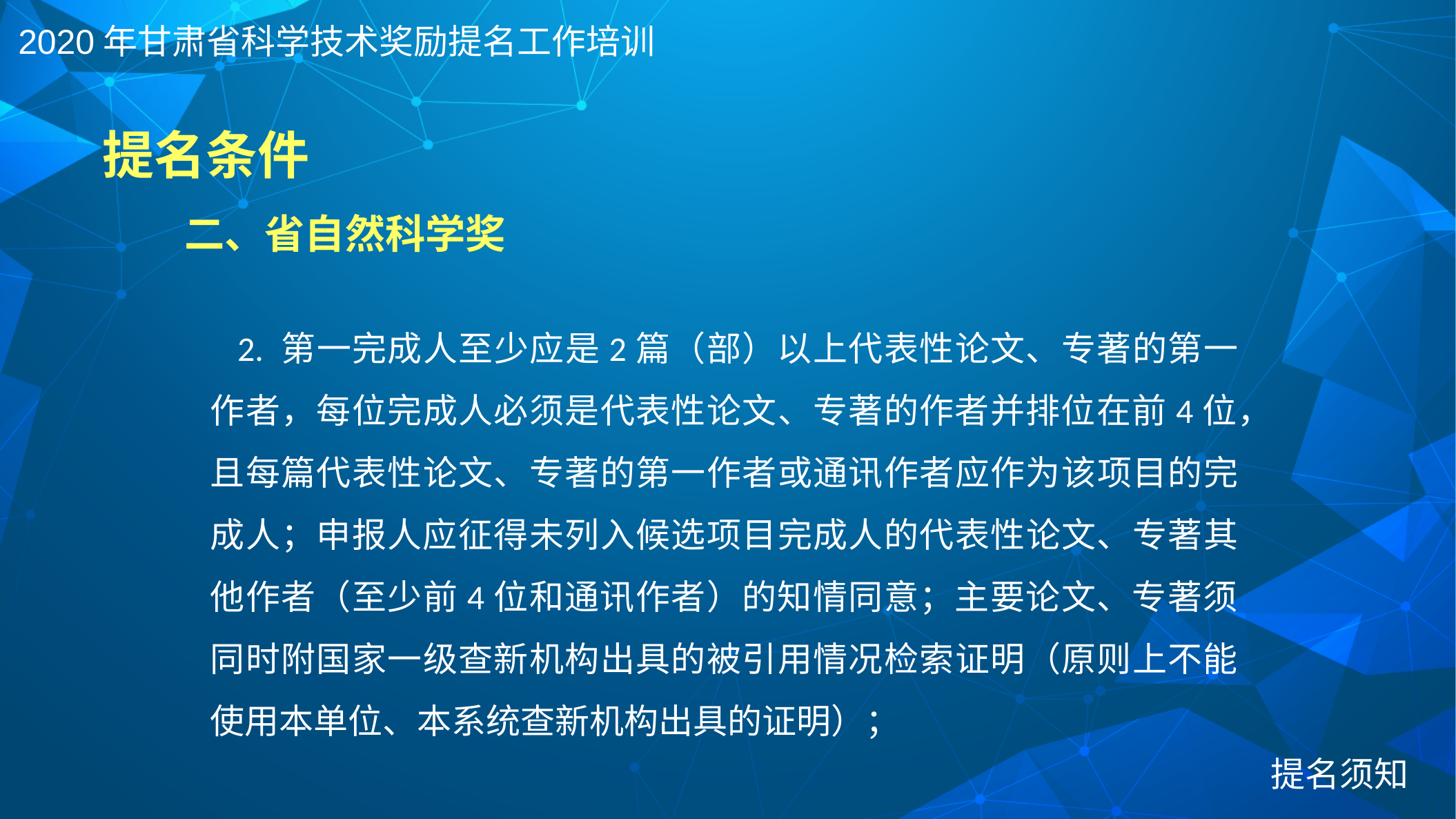

2020年甘肃省科学技术奖励提名工作培训
# 提名条件
二、省自然科学奖

     2. 第一完成人至少应是2篇（部）以上代表性论文、专著的第一作者，每位完成人必须是代表性论文、专著的作者并排位在前4位，且每篇代表性论文、专著的第一作者或通讯作者应作为该项目的完成人；申报人应征得未列入候选项目完成人的代表性论文、专著其他作者（至少前4位和通讯作者）的知情同意；主要论文、专著须同时附国家一级查新机构出具的被引用情况检索证明（原则上不能使用本单位、本系统查新机构出具的证明）；
提名须知